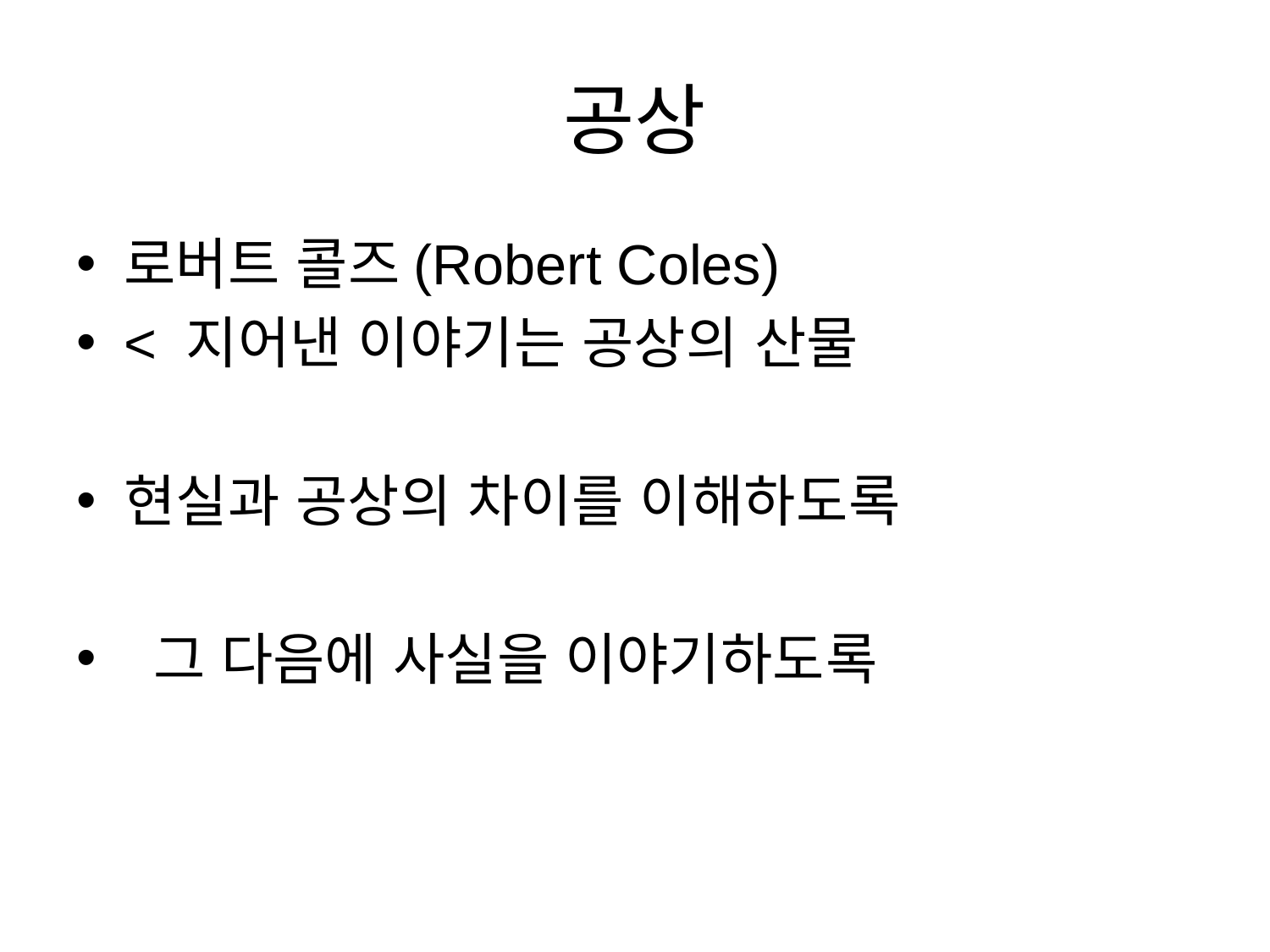

# 공상
로버트 콜즈(Robert Coles)
< 지어낸 이야기는 공상의 산물

현실과 공상의 차이를 이해하도록

 그 다음에 사실을 이야기하도록